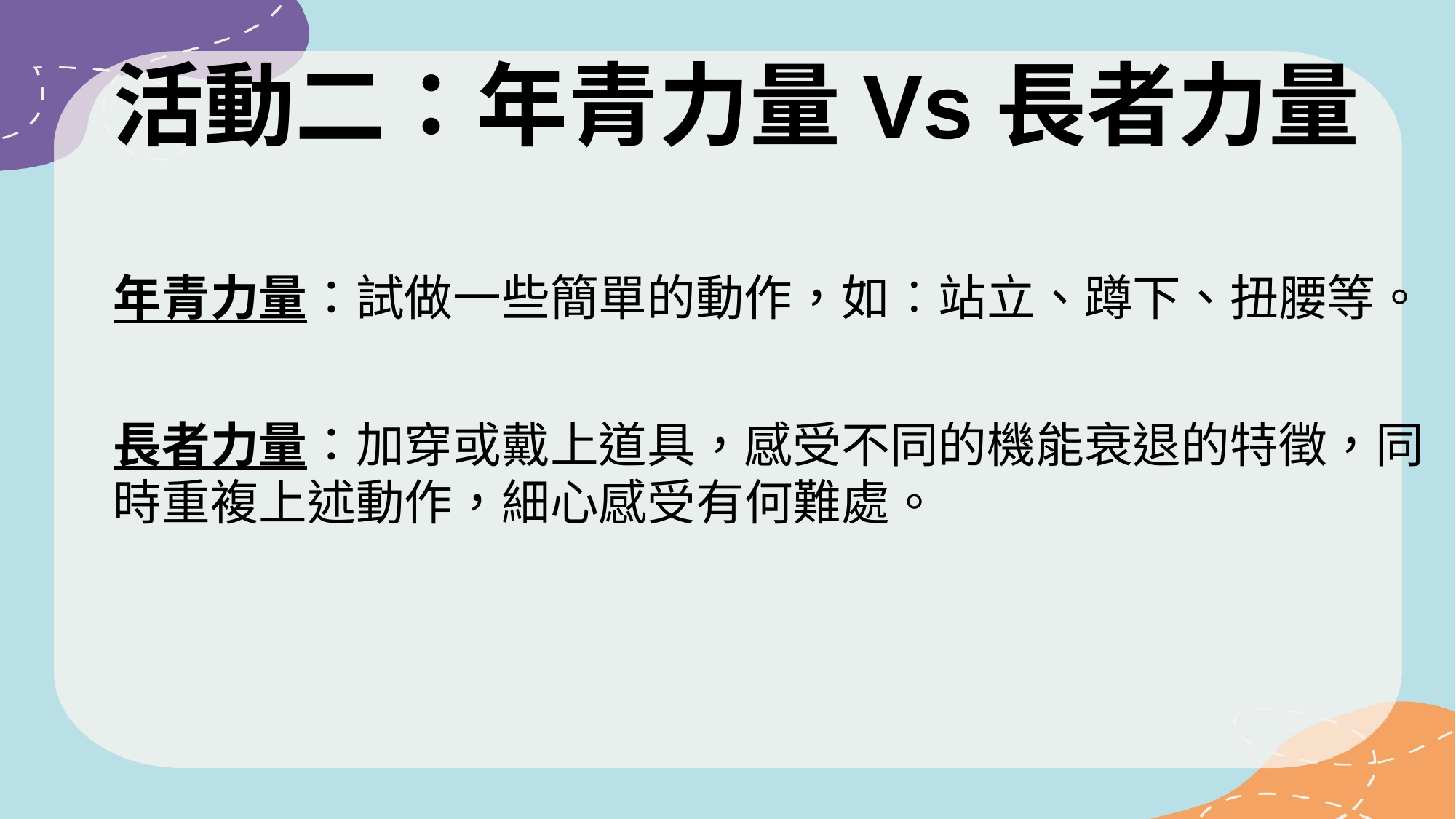

活動二：年青力量Vs長者力量

年青力量：試做一些簡單的動作，如︰站立、蹲下、扭腰等。

長者力量：加穿或戴上道具，感受不同的機能衰退的特徵，同時重複上述動作，細心感受有何難處。